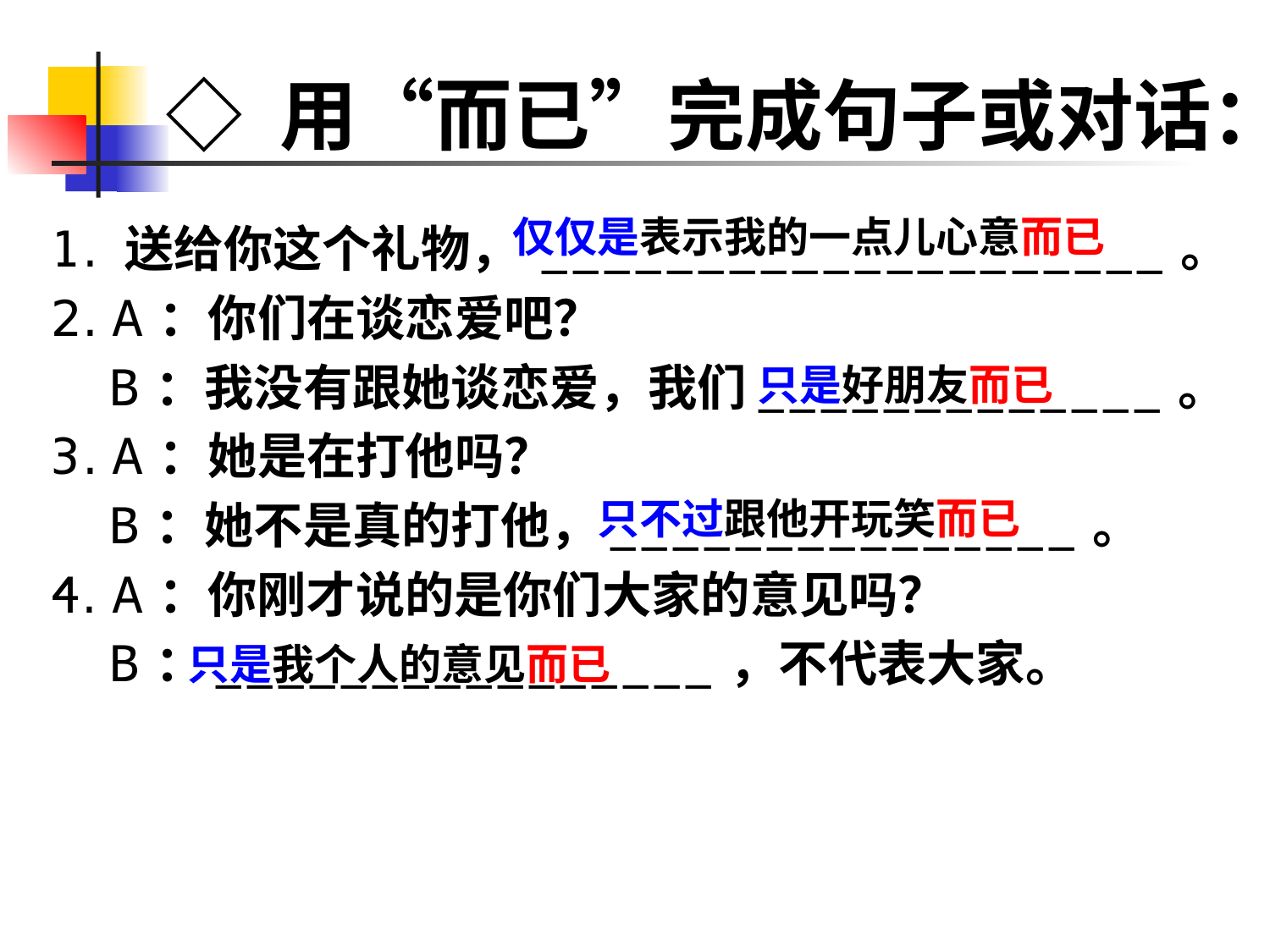

# ◇ 用“而已”完成句子或对话：
仅仅是表示我的一点儿心意而已
 1. 送给你这个礼物， ____________________。
 2. A：你们在谈恋爱吧？
     B：我没有跟她谈恋爱，我们_____________。
 3. A：她是在打他吗？
     B：她不是真的打他，_______________。
 4. A：你刚才说的是你们大家的意见吗？
     B：________________，不代表大家。

只是好朋友而已
只不过跟他开玩笑而已
只是我个人的意见而已